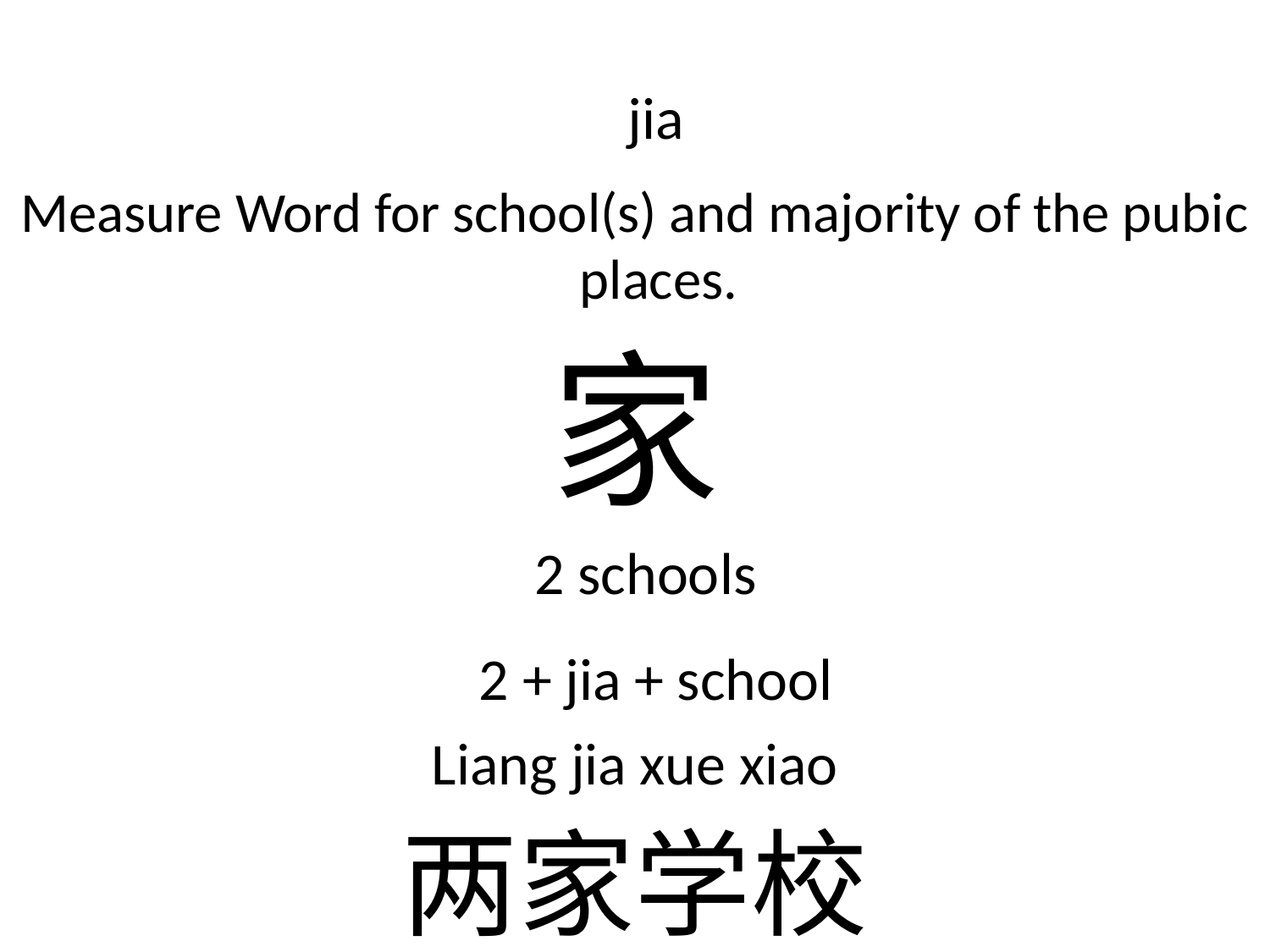

jia
Measure Word for school(s) and majority of the pubic places.
家
2 schools

2 + jia + school
Liang jia xue xiao
两家学校